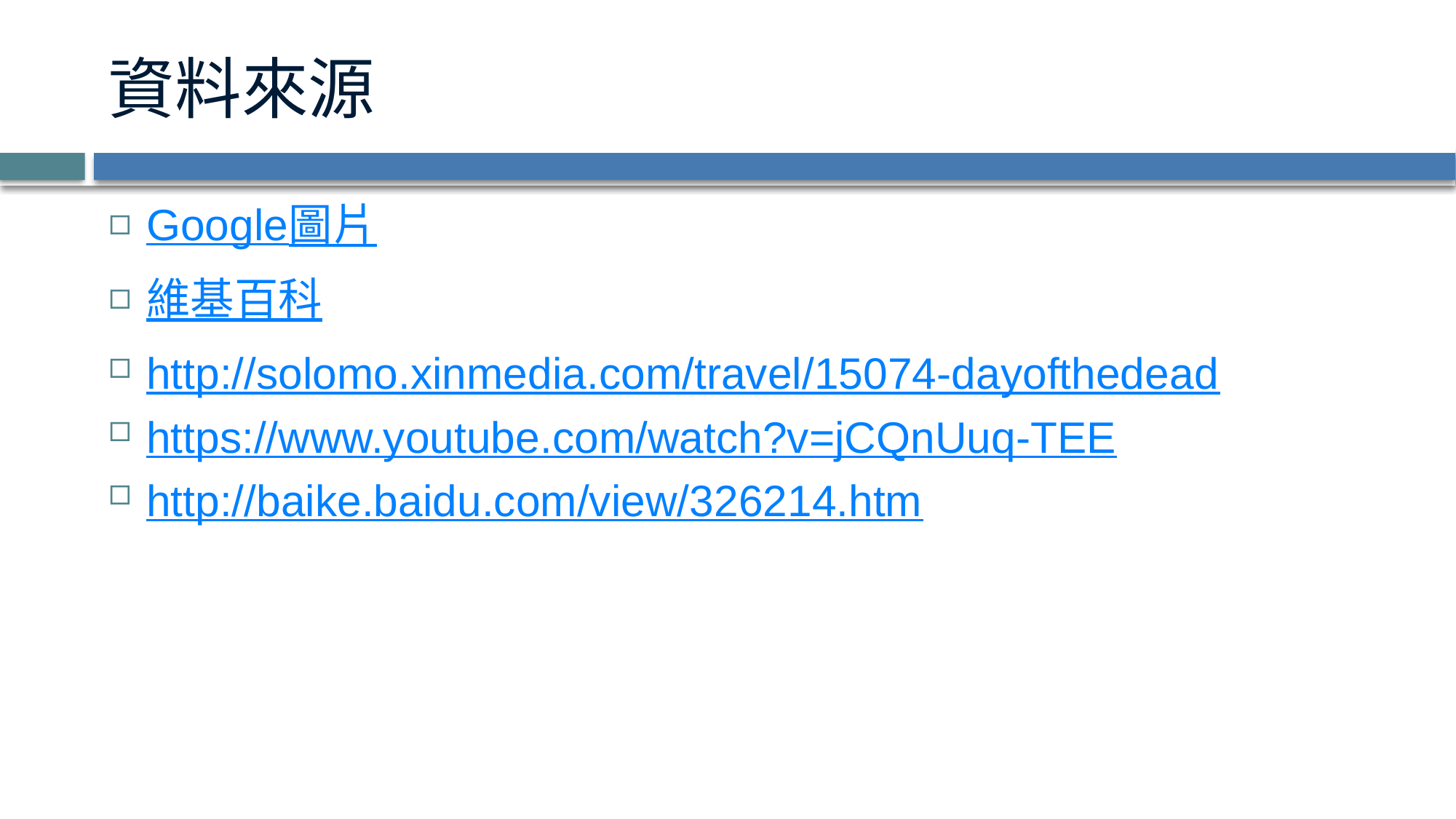

# 資料來源
Google圖片
維基百科
http://solomo.xinmedia.com/travel/15074-dayofthedead
https://www.youtube.com/watch?v=jCQnUuq-TEE
http://baike.baidu.com/view/326214.htm